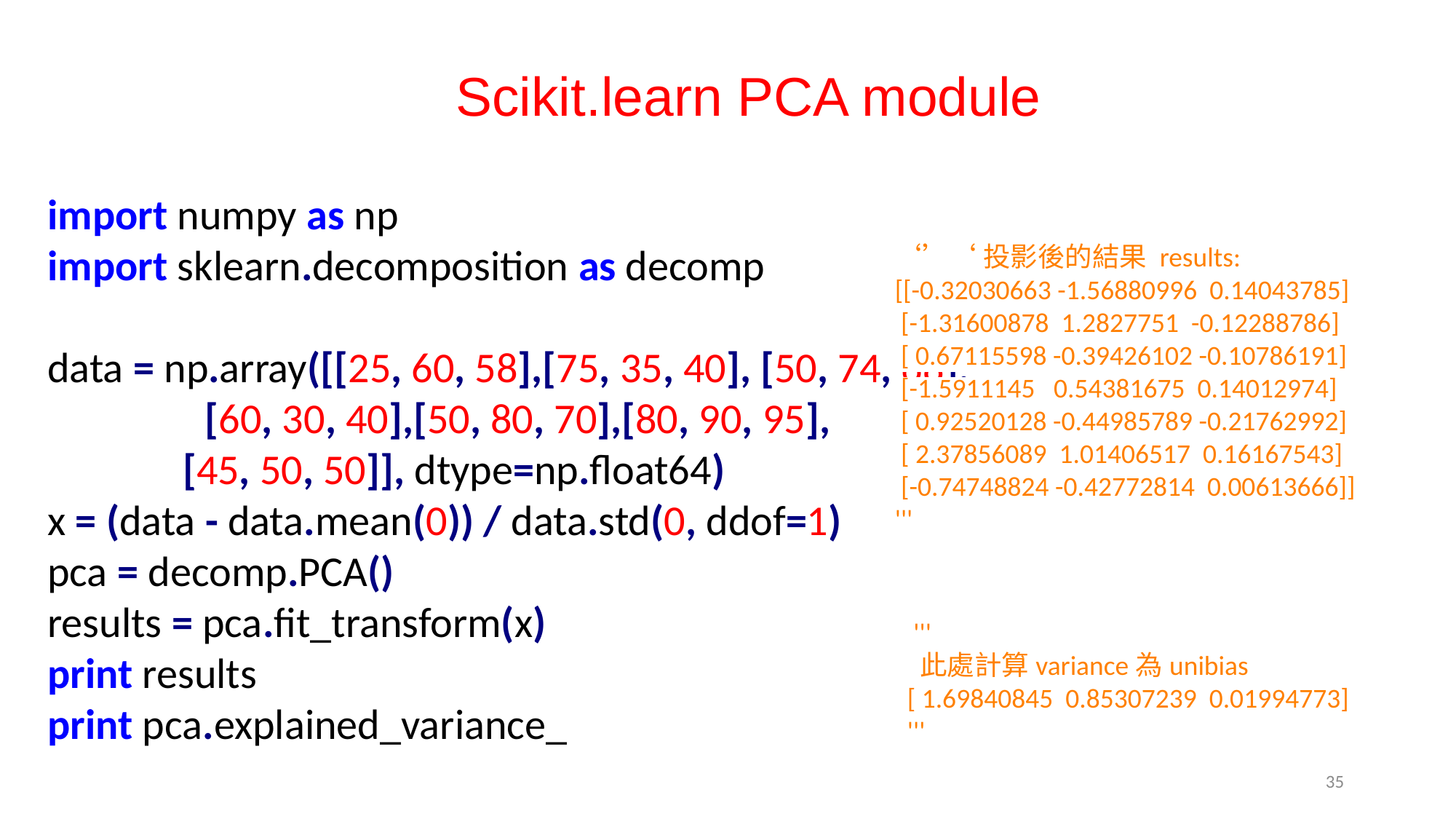

Scikit.learn PCA module
import numpy as np
import sklearn.decomposition as decomp

data = np.array([[25, 60, 58],[75, 35, 40], [50, 74, 68],
	     [60, 30, 40],[50, 80, 70],[80, 90, 95],
              [45, 50, 50]], dtype=np.float64)
x = (data - data.mean(0)) / data.std(0, ddof=1)
pca = decomp.PCA()
results = pca.fit_transform(x)
print results
print pca.explained_variance_
‘’‘投影後的結果 results:
[[-0.32030663 -1.56880996  0.14043785]
 [-1.31600878  1.2827751  -0.12288786]
 [ 0.67115598 -0.39426102 -0.10786191]
 [-1.5911145   0.54381675  0.14012974]
 [ 0.92520128 -0.44985789 -0.21762992]
 [ 2.37856089  1.01406517  0.16167543]
 [-0.74748824 -0.42772814  0.00613666]]
'''
 '''
 此處計算variance為unibias
[ 1.69840845  0.85307239  0.01994773]
'''
35